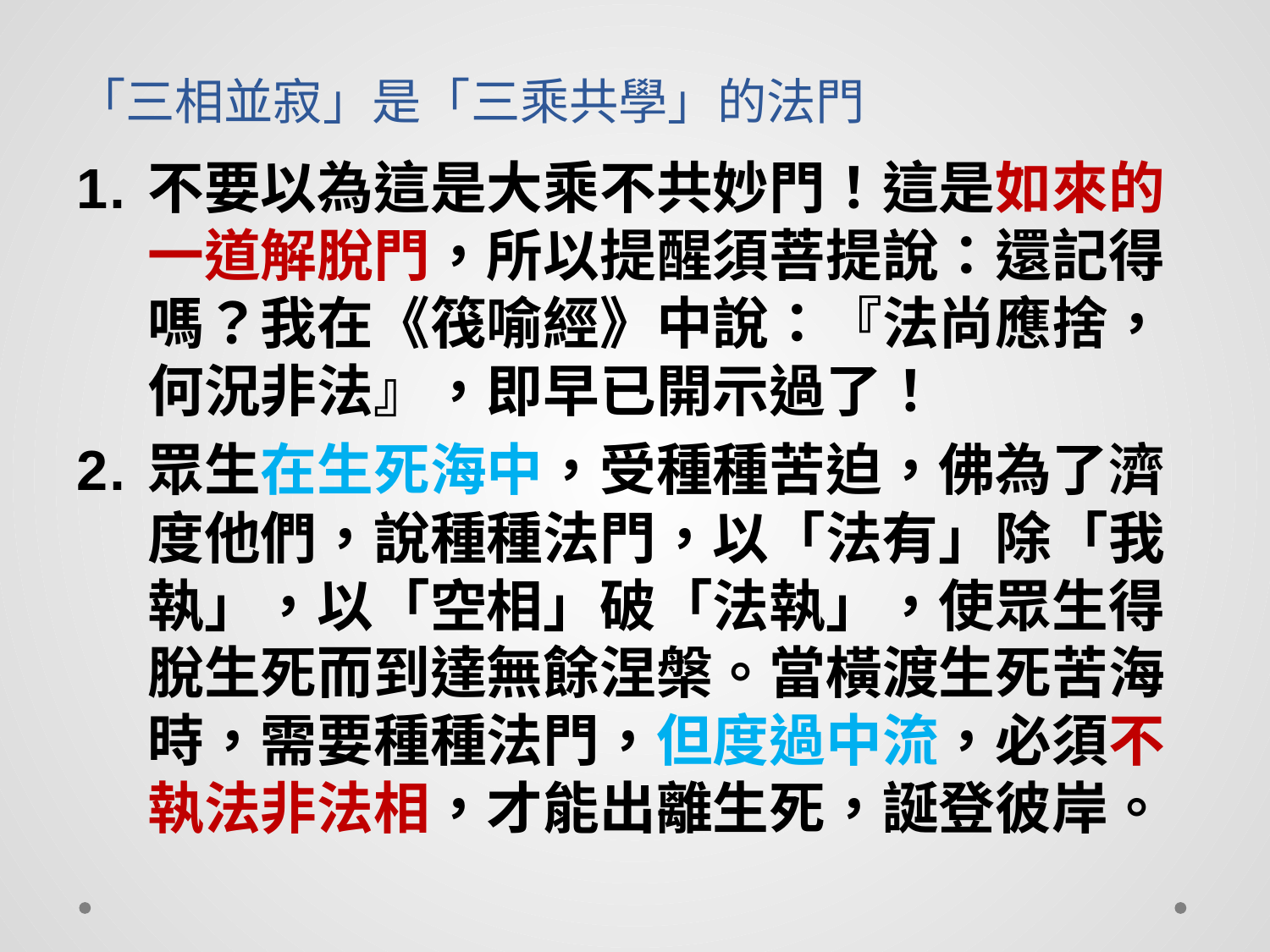

# 「三相並寂」是「三乘共學」的法門
不要以為這是大乘不共妙門！這是如來的一道解脫門，所以提醒須菩提說：還記得嗎？我在《筏喻經》中說：『法尚應捨，何況非法』，即早已開示過了！
眾生在生死海中，受種種苦迫，佛為了濟度他們，說種種法門，以「法有」除「我執」，以「空相」破「法執」，使眾生得脫生死而到達無餘涅槃。當橫渡生死苦海時，需要種種法門，但度過中流，必須不執法非法相，才能出離生死，誕登彼岸。